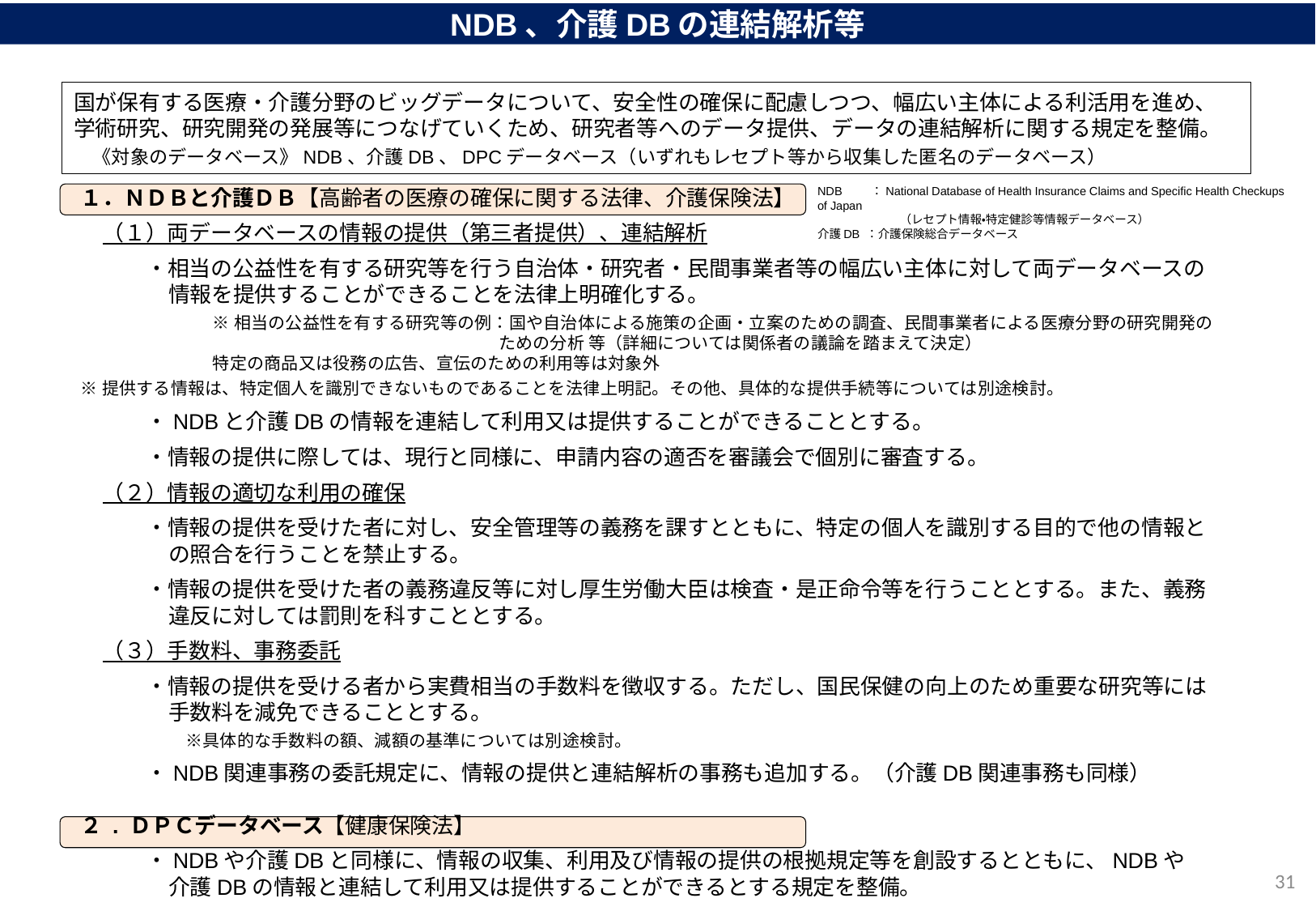

NDB、介護DBの連結解析等
国が保有する医療・介護分野のビッグデータについて、安全性の確保に配慮しつつ、幅広い主体による利活用を進め、
学術研究、研究開発の発展等につなげていくため、研究者等へのデータ提供、データの連結解析に関する規定を整備。
　《対象のデータベース》NDB、介護DB、DPCデータベース（いずれもレセプト等から収集した匿名のデータベース）
NDB　　 ：National Database of Health Insurance Claims and Specific Health Checkups of Japan
　　　　　　　（レセプト情報・特定健診等情報データベース）
介護DB ：介護保険総合データベース
１．ＮＤＢと介護ＤＢ【高齢者の医療の確保に関する法律、介護保険法】
　（１）両データベースの情報の提供（第三者提供）、連結解析
・相当の公益性を有する研究等を行う自治体・研究者・民間事業者等の幅広い主体に対して両データベースの情報を提供することができることを法律上明確化する。
※相当の公益性を有する研究等の例：国や自治体による施策の企画・立案のための調査、民間事業者による医療分野の研究開発のための分析 等（詳細については関係者の議論を踏まえて決定）
特定の商品又は役務の広告、宣伝のための利用等は対象外
※提供する情報は、特定個人を識別できないものであることを法律上明記。その他、具体的な提供手続等については別途検討。
・NDBと介護DBの情報を連結して利用又は提供することができることとする。
・情報の提供に際しては、現行と同様に、申請内容の適否を審議会で個別に審査する。
　（２）情報の適切な利用の確保
・情報の提供を受けた者に対し、安全管理等の義務を課すとともに、特定の個人を識別する目的で他の情報との照合を行うことを禁止する。
・情報の提供を受けた者の義務違反等に対し厚生労働大臣は検査・是正命令等を行うこととする。また、義務違反に対しては罰則を科すこととする。
　（３）手数料、事務委託
・情報の提供を受ける者から実費相当の手数料を徴収する。ただし、国民保健の向上のため重要な研究等には手数料を減免できることとする。
　※具体的な手数料の額、減額の基準については別途検討。
・NDB関連事務の委託規定に、情報の提供と連結解析の事務も追加する。（介護DB関連事務も同様）

２ . ＤＰＣデータベース【健康保険法】
・NDBや介護DBと同様に、情報の収集、利用及び情報の提供の根拠規定等を創設するとともに、NDBや
介護DBの情報と連結して利用又は提供することができるとする規定を整備。

31